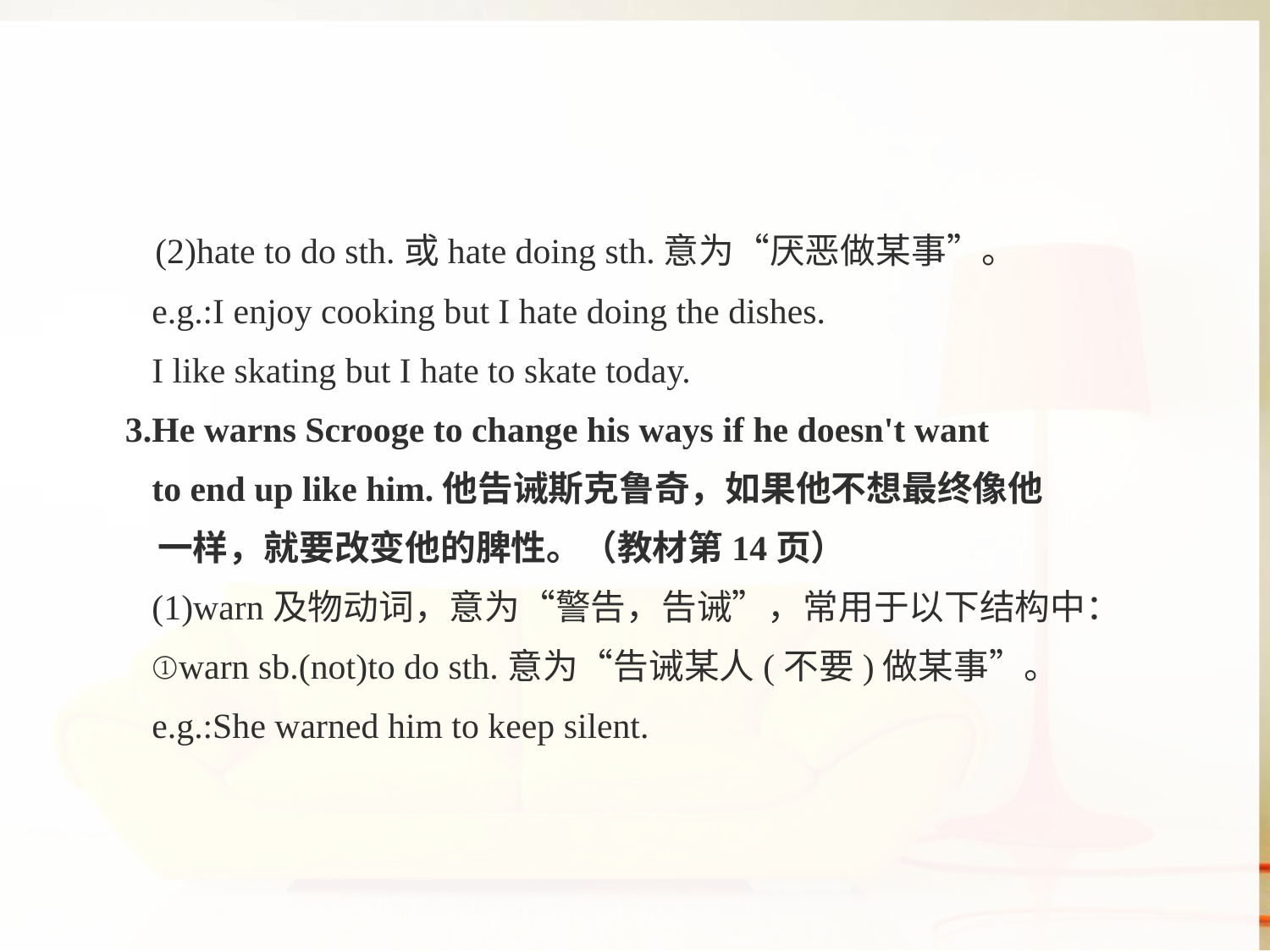

(2)hate to do sth.或hate doing sth.意为“厌恶做某事”。
   e.g.:I enjoy cooking but I hate doing the dishes.
   I like skating but I hate to skate today.
3.He warns Scrooge to change his ways if he doesn't want
   to end up like him.他告诫斯克鲁奇，如果他不想最终像他
   一样，就要改变他的脾性。（教材第14页）
   (1)warn及物动词，意为“警告，告诫”，常用于以下结构中：
   ①warn sb.(not)to do sth.意为“告诫某人(不要)做某事”。
   e.g.:She warned him to keep silent.